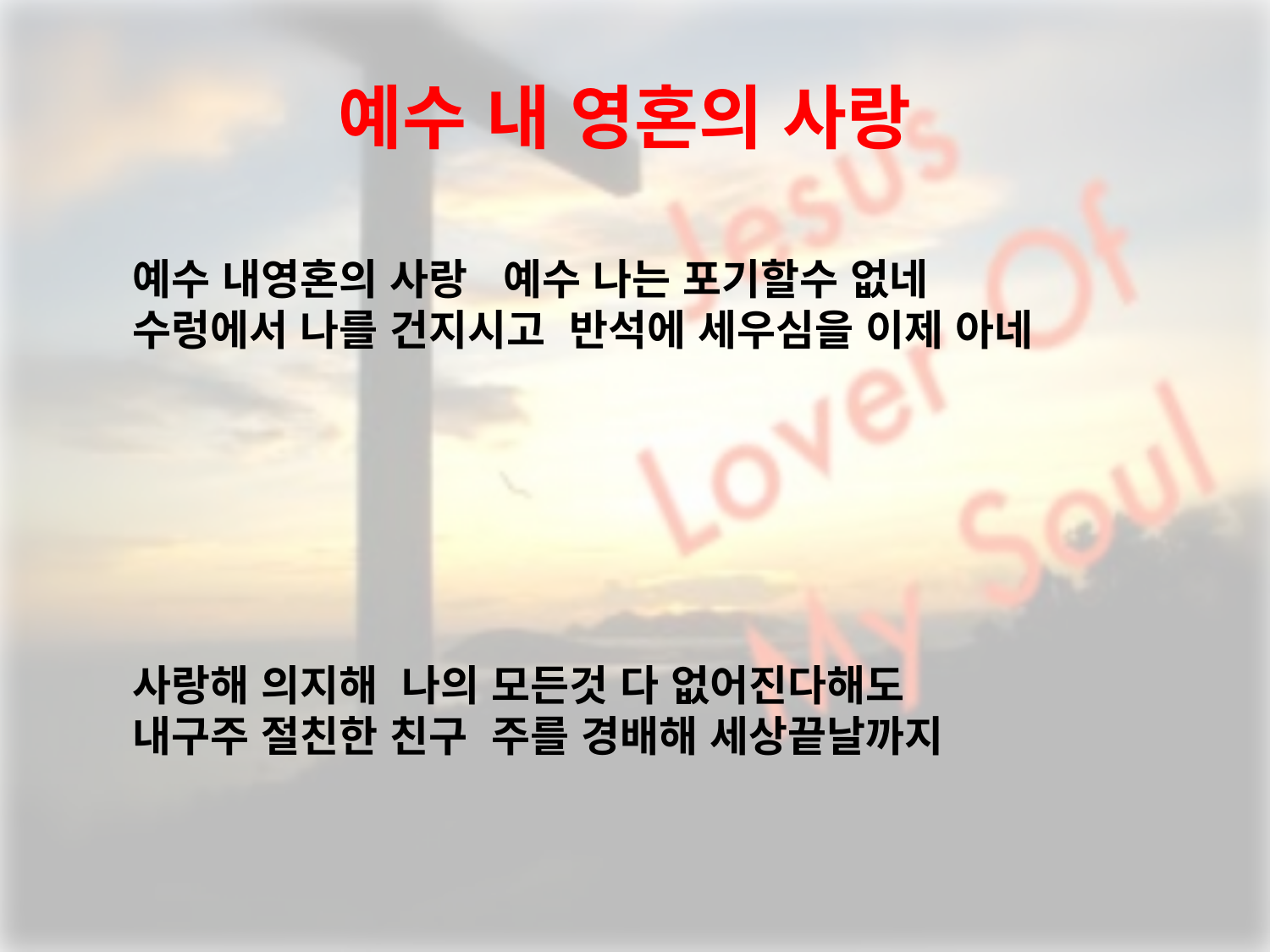

# 예수 내 영혼의 사랑
예수 내영혼의 사랑   예수 나는 포기할수 없네
수렁에서 나를 건지시고  반석에 세우심을 이제 아네

사랑해 의지해  나의 모든것 다 없어진다해도
내구주 절친한 친구  주를 경배해 세상끝날까지